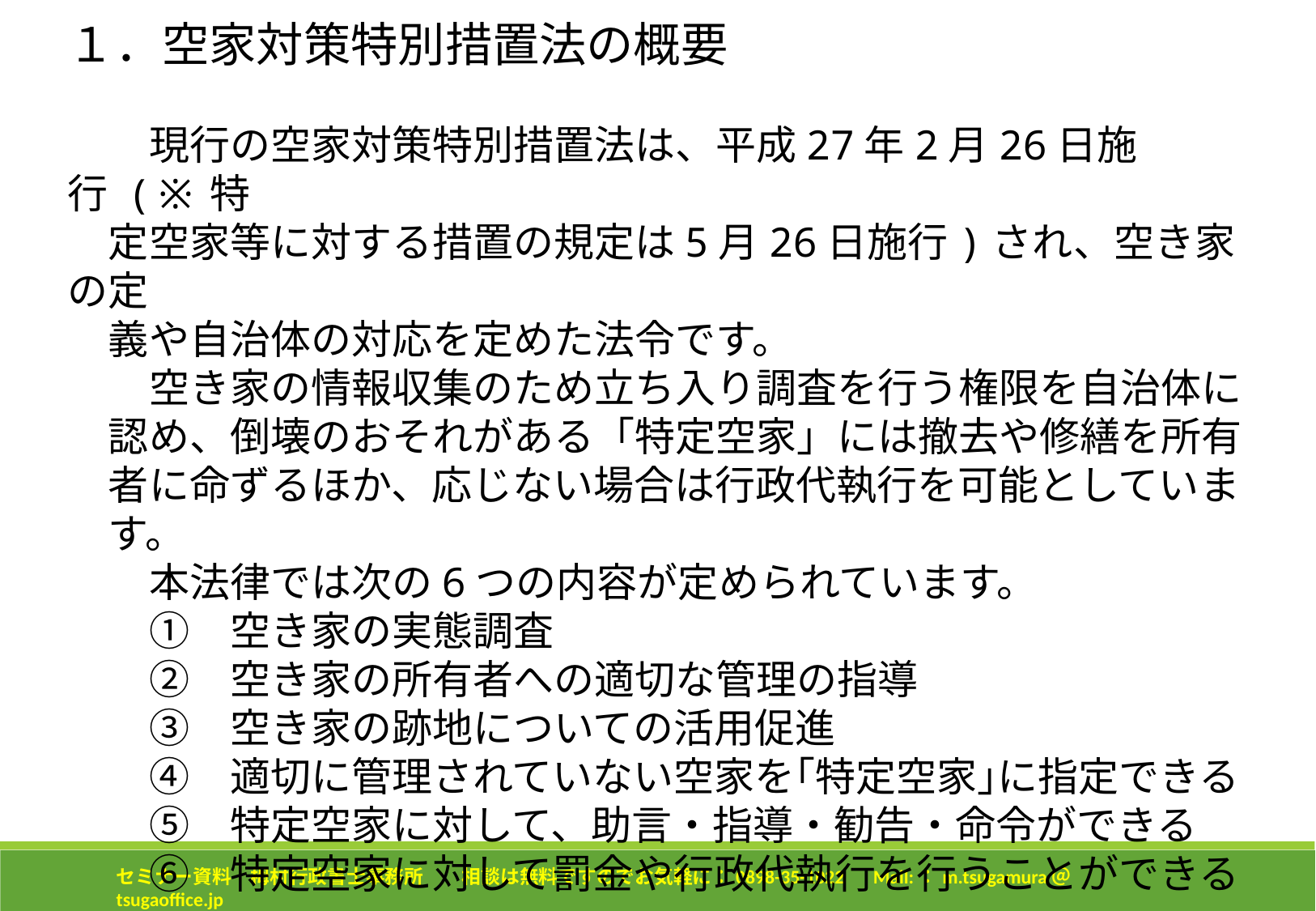

１．空家対策特別措置法の概要

　　現行の空家対策特別措置法は、平成27年2月26日施行 (※特
　定空家等に対する措置の規定は5月26日施行)され、空き家の定
　義や自治体の対応を定めた法令です。
　　空き家の情報収集のため立ち入り調査を行う権限を自治体に
　認め、倒壊のおそれがある「特定空家」には撤去や修繕を所有
　者に命ずるほか、応じない場合は行政代執行を可能としていま
　す。
　　本法律では次の6つの内容が定められています。
　　①　空き家の実態調査
　　②　空き家の所有者への適切な管理の指導
　　③　空き家の跡地についての活用促進
　　④　適切に管理されていない空家を｢特定空家｣に指定できる
　　⑤　特定空家に対して、助言・指導・勧告・命令ができる
　　⑥　特定空家に対して罰金や行政代執行を行うことができる
セミナー資料　栂村行政書士事務所　　相談は無料ですのでお気軽に：0898-35-1022　Mail:：m.tsugamura＠tsugaoffice.jp